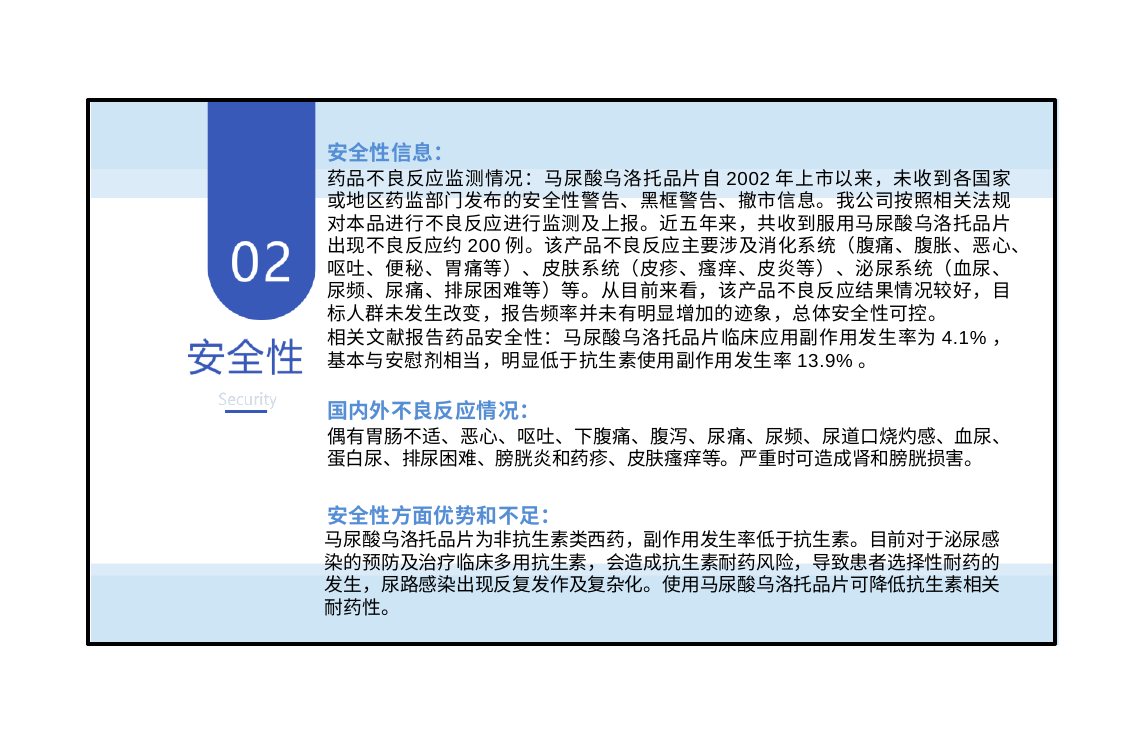

安全性信息：
药品不良反应监测情况：马尿酸乌洛托品片自2002年上市以来，未收到各国家或地区药监部门发布的安全性警告、黑框警告、撤市信息。我公司按照相关法规对本品进行不良反应进行监测及上报。近五年来，共收到服用马尿酸乌洛托品片出现不良反应约200例。该产品不良反应主要涉及消化系统（腹痛、腹胀、恶心、呕吐、便秘、胃痛等）、皮肤系统（皮疹、瘙痒、皮炎等）、泌尿系统（血尿、尿频、尿痛、排尿困难等）等。从目前来看，该产品不良反应结果情况较好，目标人群未发生改变，报告频率并未有明显增加的迹象，总体安全性可控。
相关文献报告药品安全性：马尿酸乌洛托品片临床应用副作用发生率为4.1%，基本与安慰剂相当，明显低于抗生素使用副作用发生率13.9%。

国内外不良反应情况：
偶有胃肠不适、恶心、呕吐、下腹痛、腹泻、尿痛、尿频、尿道口烧灼感、血尿、蛋白尿、排尿困难、膀胱炎和药疹、皮肤瘙痒等。严重时可造成肾和膀胱损害。

安全性方面优势和不足：
马尿酸乌洛托品片为非抗生素类西药，副作用发生率低于抗生素。目前对于泌尿感染的预防及治疗临床多用抗生素，会造成抗生素耐药风险，导致患者选择性耐药的发生，尿路感染出现反复发作及复杂化。使用马尿酸乌洛托品片可降低抗生素相关耐药性。